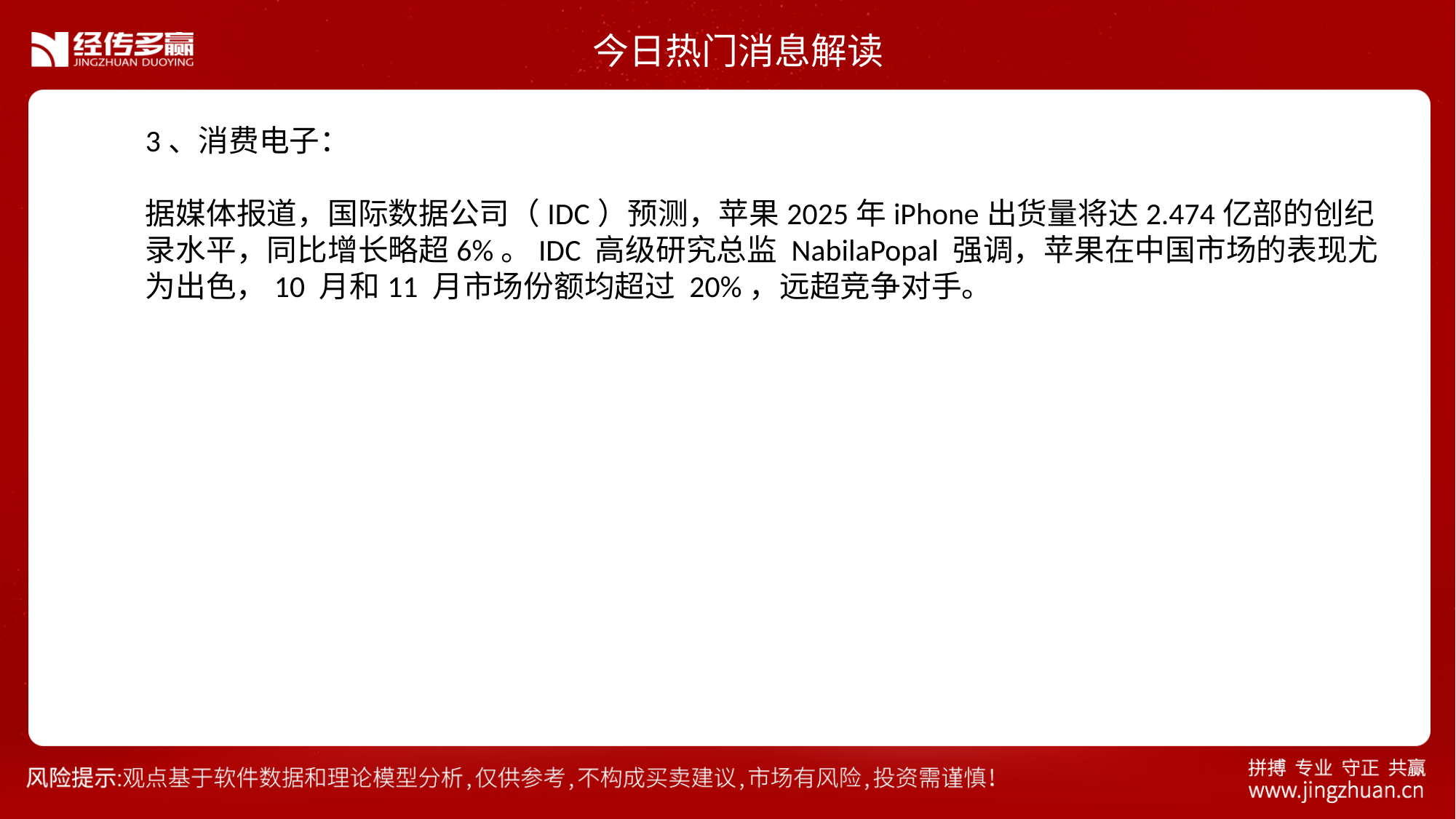

今日热门消息解读
3、消费电子：

据媒体报道，国际数据公司（IDC）预测，苹果2025年iPhone出货量将达2.474亿部的创纪录水平，同比增长略超6%。IDC 高级研究总监 NabilaPopal 强调，苹果在中国市场的表现尤为出色，10 月和11 月市场份额均超过 20%，远超竞争对手。